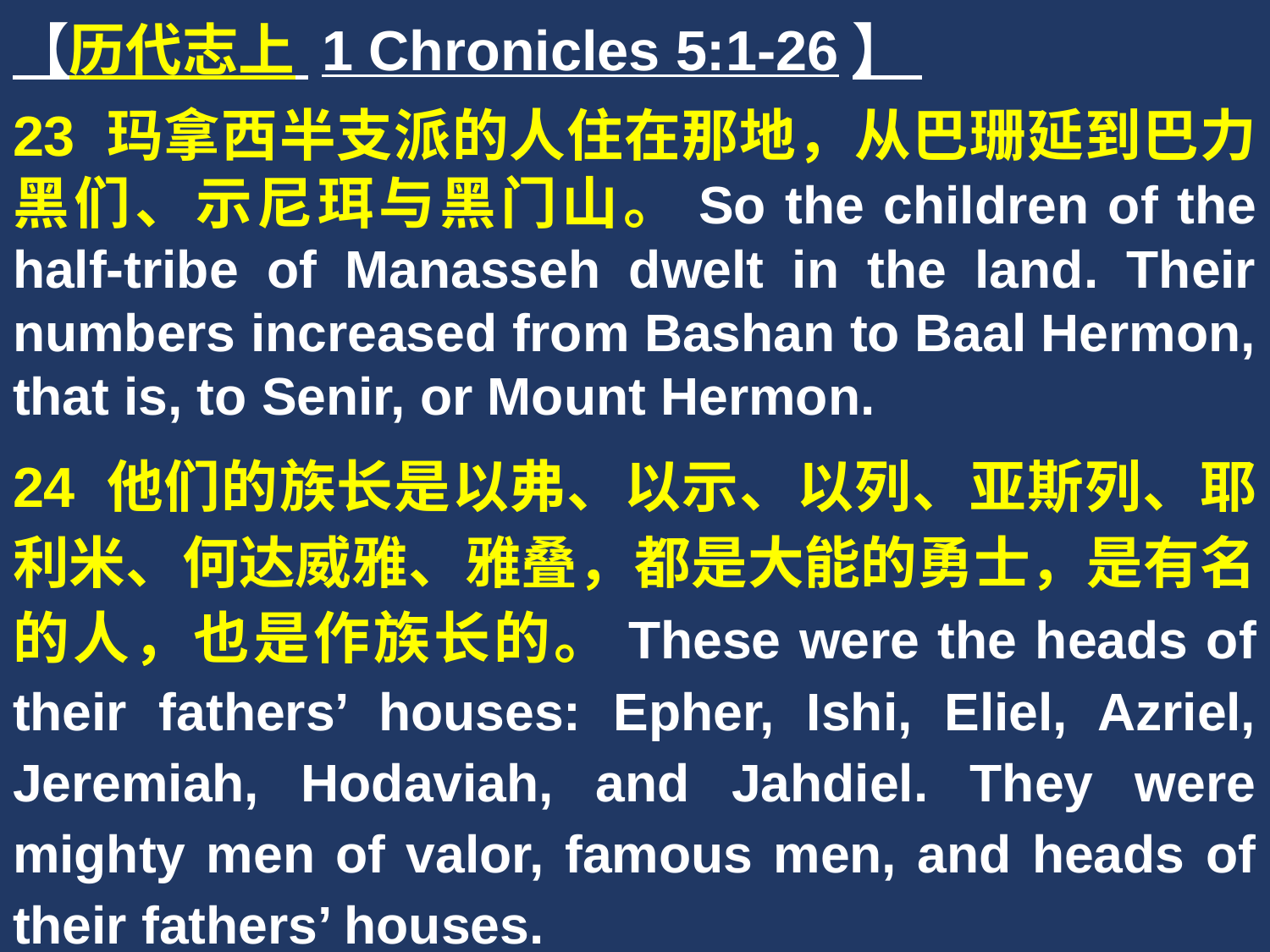

【历代志上 1 Chronicles 5:1-26】
23 玛拿西半支派的人住在那地，从巴珊延到巴力黑们、示尼珥与黑门山。So the children of the half-tribe of Manasseh dwelt in the land. Their numbers increased from Bashan to Baal Hermon, that is, to Senir, or Mount Hermon.
24 他们的族长是以弗、以示、以列、亚斯列、耶利米、何达威雅、雅叠，都是大能的勇士，是有名的人，也是作族长的。These were the heads of their fathers’ houses: Epher, Ishi, Eliel, Azriel, Jeremiah, Hodaviah, and Jahdiel. They were mighty men of valor, famous men, and heads of their fathers’ houses.